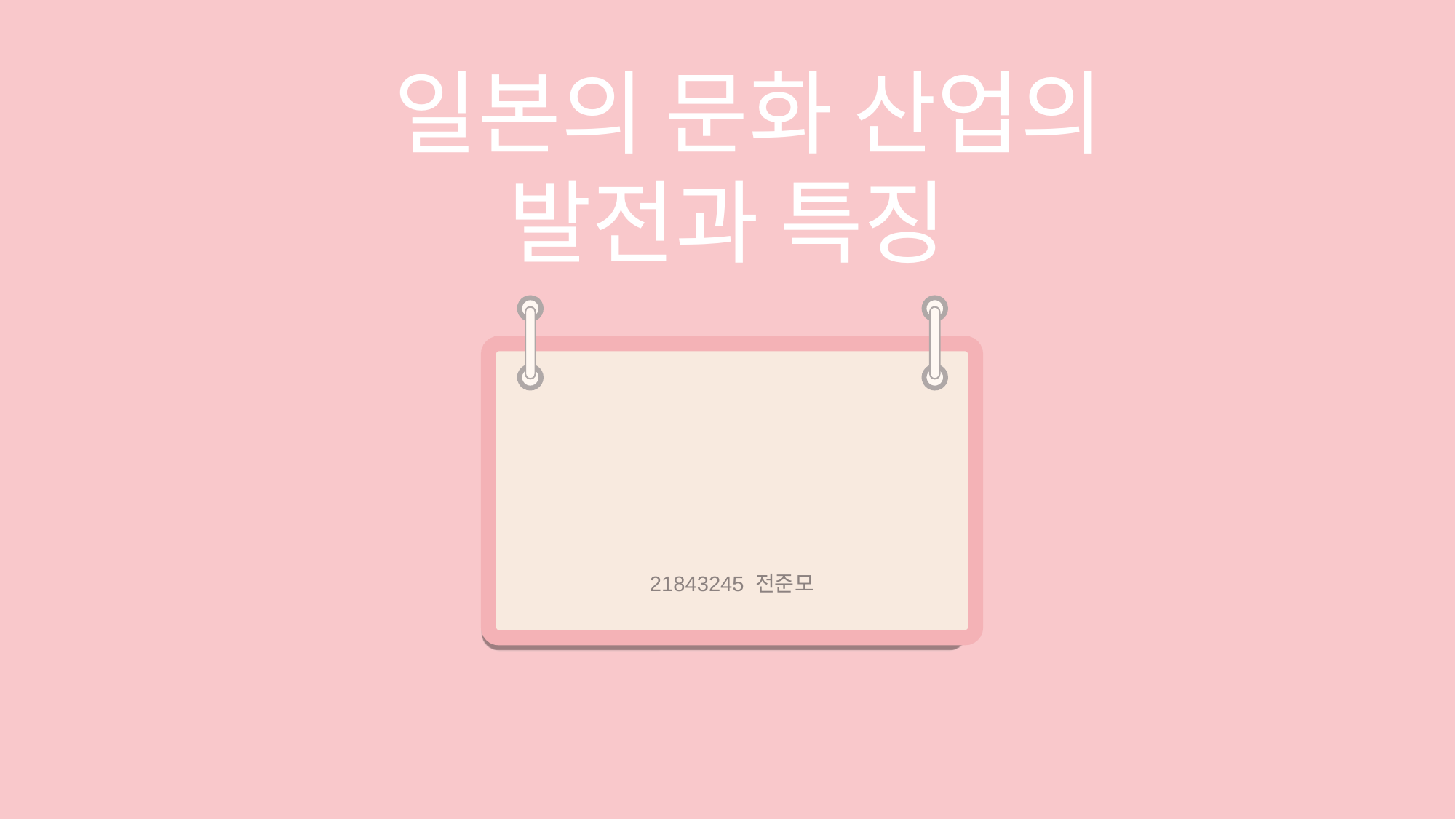

일본의 문화 산업의 발전과 특징

21843245 전준모